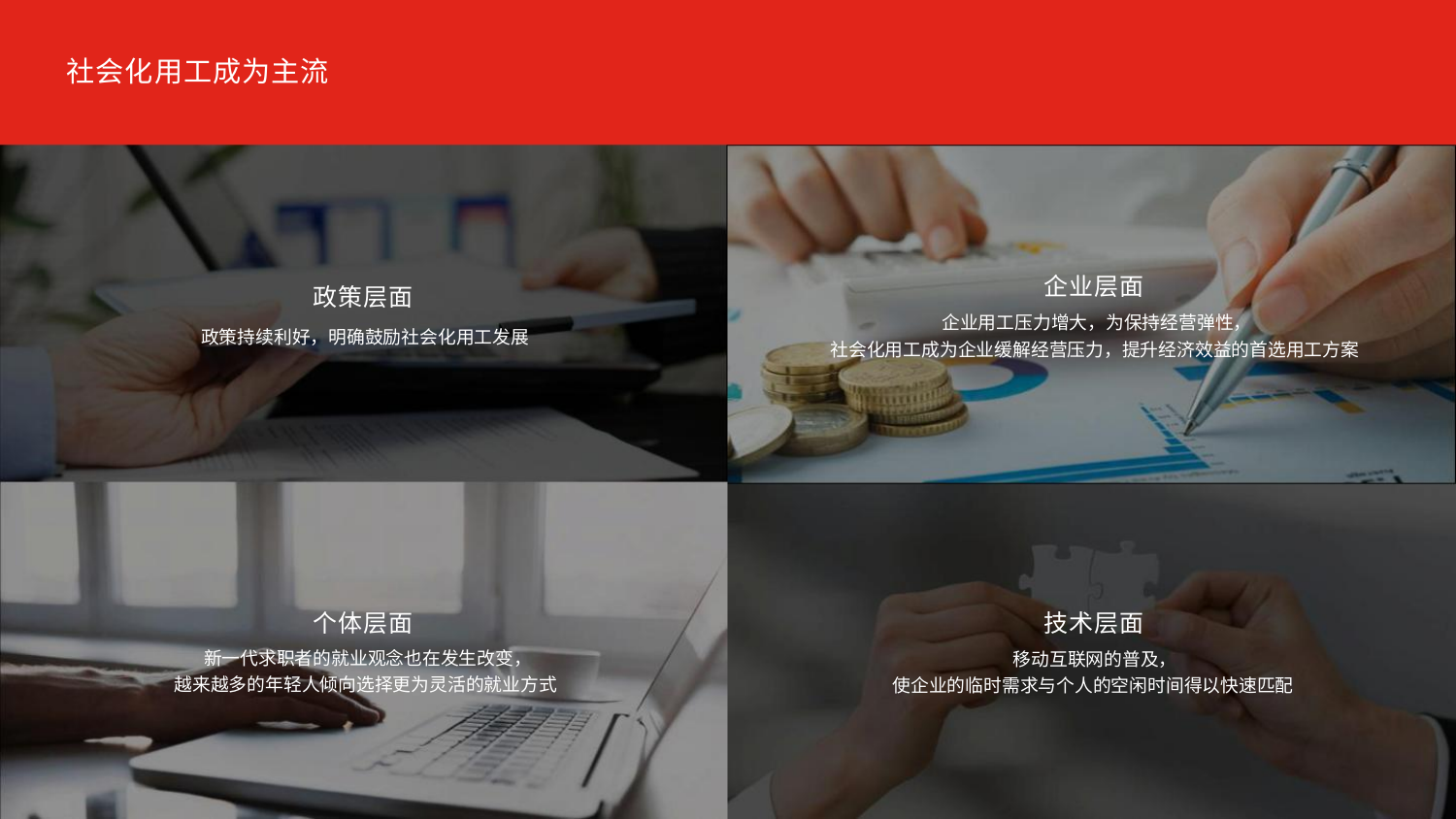

社会化用工成为主流
企业层面
政策层面
企业用工压力增大，为保持经营弹性，
政策持续利好，明确鼓励社会化用工发展
社会化用工成为企业缓解经营压力，提升经济效益的首选用工方案
个体层面
技术层面
新一代求职者的就业观念也在发生改变，
移动互联网的普及，
越来越多的年轻人倾向选择更为灵活的就业方式
使企业的临时需求与个人的空闲时间得以快速匹配